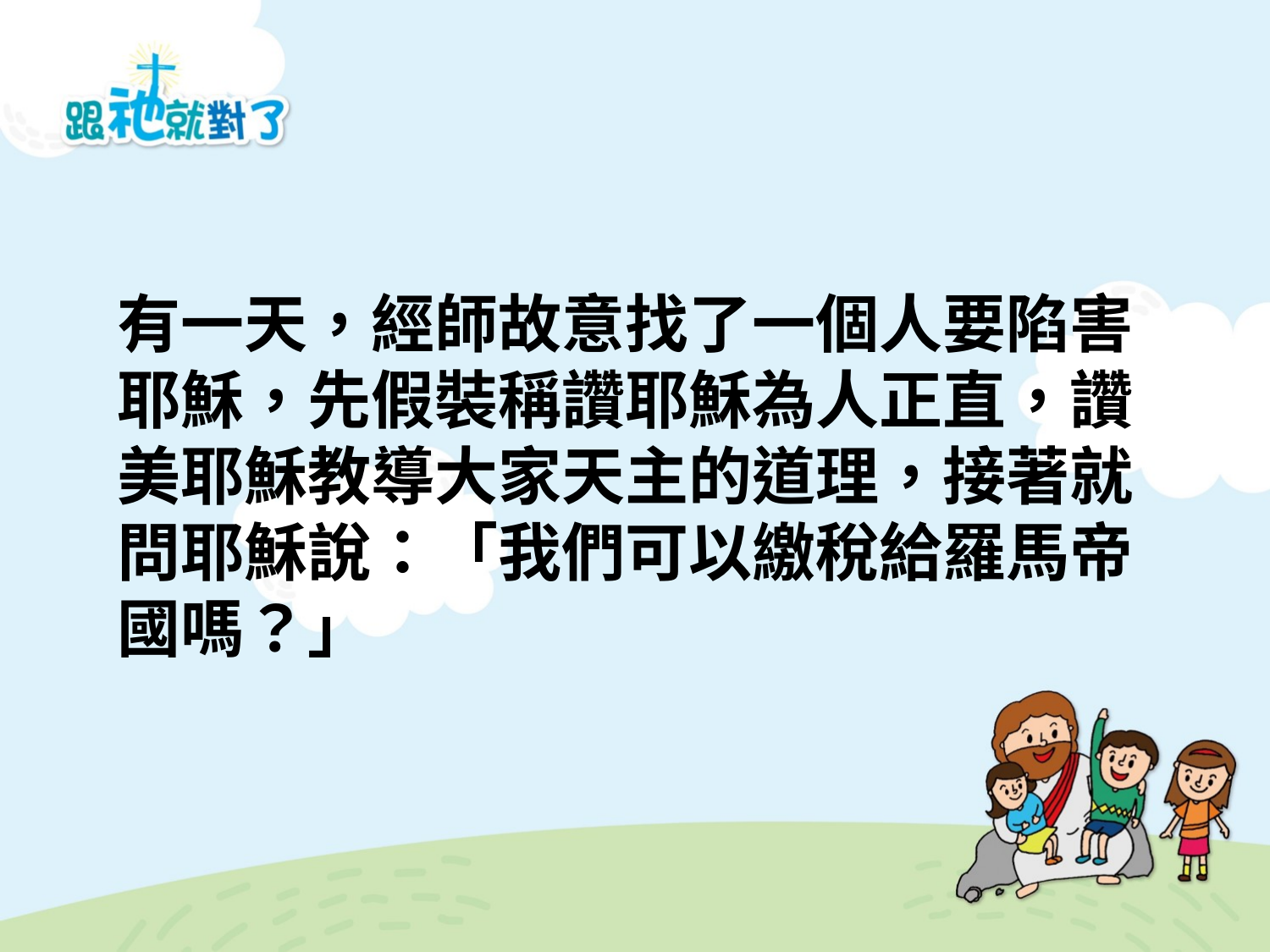

有一天，經師故意找了一個人要陷害耶穌，先假裝稱讚耶穌為人正直，讚美耶穌教導大家天主的道理，接著就問耶穌說：「我們可以繳稅給羅馬帝國嗎？」